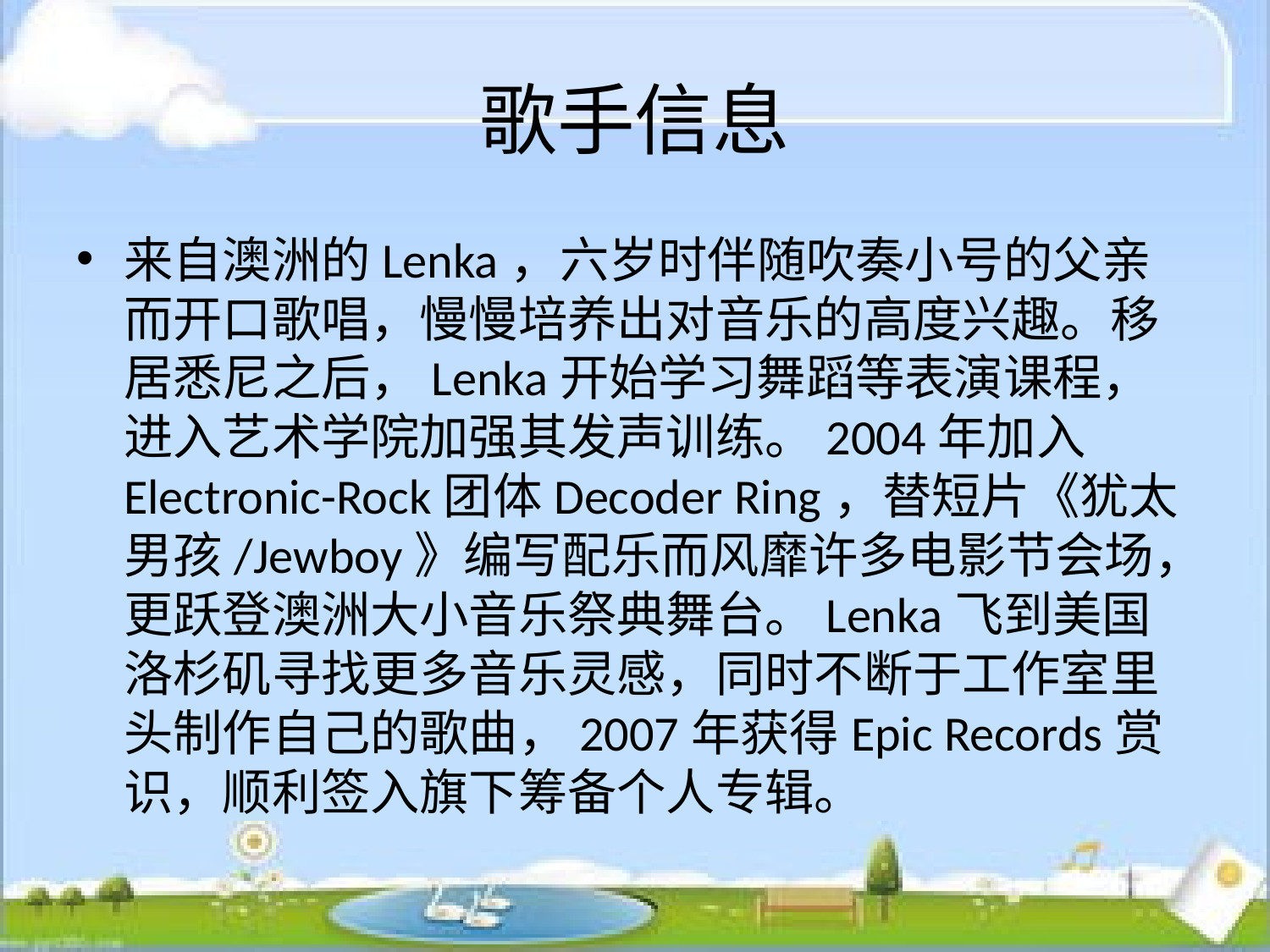

# 歌手信息
来自澳洲的Lenka，六岁时伴随吹奏小号的父亲而开口歌唱，慢慢培养出对音乐的高度兴趣。移居悉尼之后，Lenka开始学习舞蹈等表演课程，进入艺术学院加强其发声训练。2004年加入Electronic-Rock团体Decoder Ring，替短片《犹太男孩/Jewboy》编写配乐而风靡许多电影节会场，更跃登澳洲大小音乐祭典舞台。Lenka飞到美国洛杉矶寻找更多音乐灵感，同时不断于工作室里头制作自己的歌曲，2007年获得Epic Records赏识，顺利签入旗下筹备个人专辑。